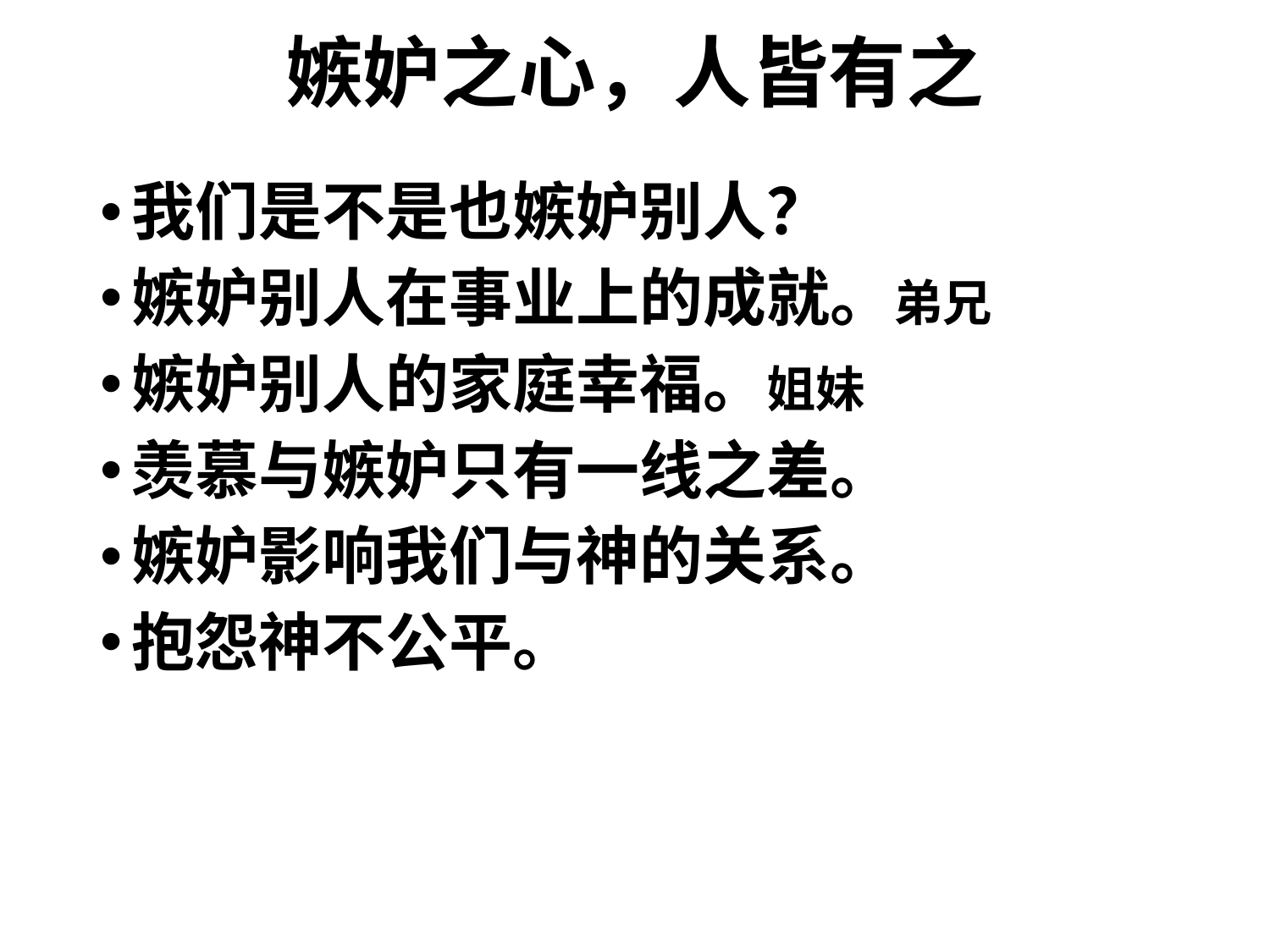

# 嫉妒之心，人皆有之
我们是不是也嫉妒别人？
嫉妒别人在事业上的成就。弟兄
嫉妒别人的家庭幸福。姐妹
羡慕与嫉妒只有一线之差。
嫉妒影响我们与神的关系。
抱怨神不公平。